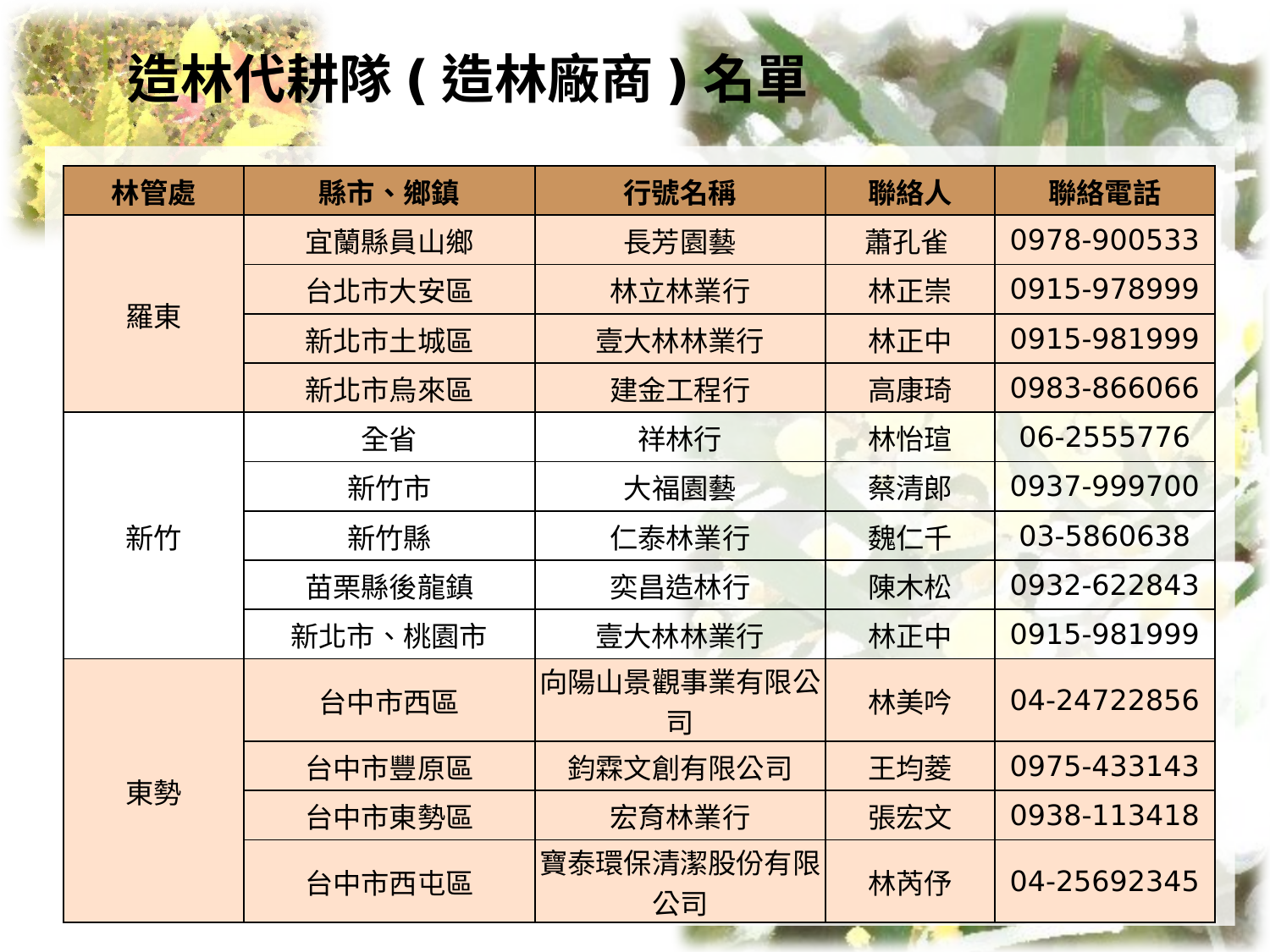

# 造林代耕隊(造林廠商)名單

| 林管處 | 縣市、鄉鎮 | 行號名稱 | 聯絡人 | 聯絡電話 |
| --- | --- | --- | --- | --- |
| 羅東 | 宜蘭縣員山鄉 | 長芳園藝 | 蕭孔雀 | 0978-900533 |
|  | 台北市大安區 | 林立林業行 | 林正崇 | 0915-978999 |
|  | 新北市土城區 | 壹大林林業行 | 林正中 | 0915-981999 |
|  | 新北市烏來區 | 建金工程行 | 高康琦 | 0983-866066 |
| 新竹 | 全省 | 祥林行 | 林怡瑄 | 06-2555776 |
|  | 新竹市 | 大福園藝 | 蔡清郞 | 0937-999700 |
|  | 新竹縣 | 仁泰林業行 | 魏仁千 | 03-5860638 |
|  | 苗栗縣後龍鎮 | 奕昌造林行 | 陳木松 | 0932-622843 |
|  | 新北市、桃園市 | 壹大林林業行 | 林正中 | 0915-981999 |
| 東勢 | 台中市西區 | 向陽山景觀事業有限公司 | 林美吟 | 04-24722856 |
|  | 台中市豐原區 | 鈞霖文創有限公司 | 王均菱 | 0975-433143 |
|  | 台中市東勢區 | 宏育林業行 | 張宏文 | 0938-113418 |
|  | 台中市西屯區 | 寶泰環保清潔股份有限公司 | 林芮伃 | 04-25692345 |
10